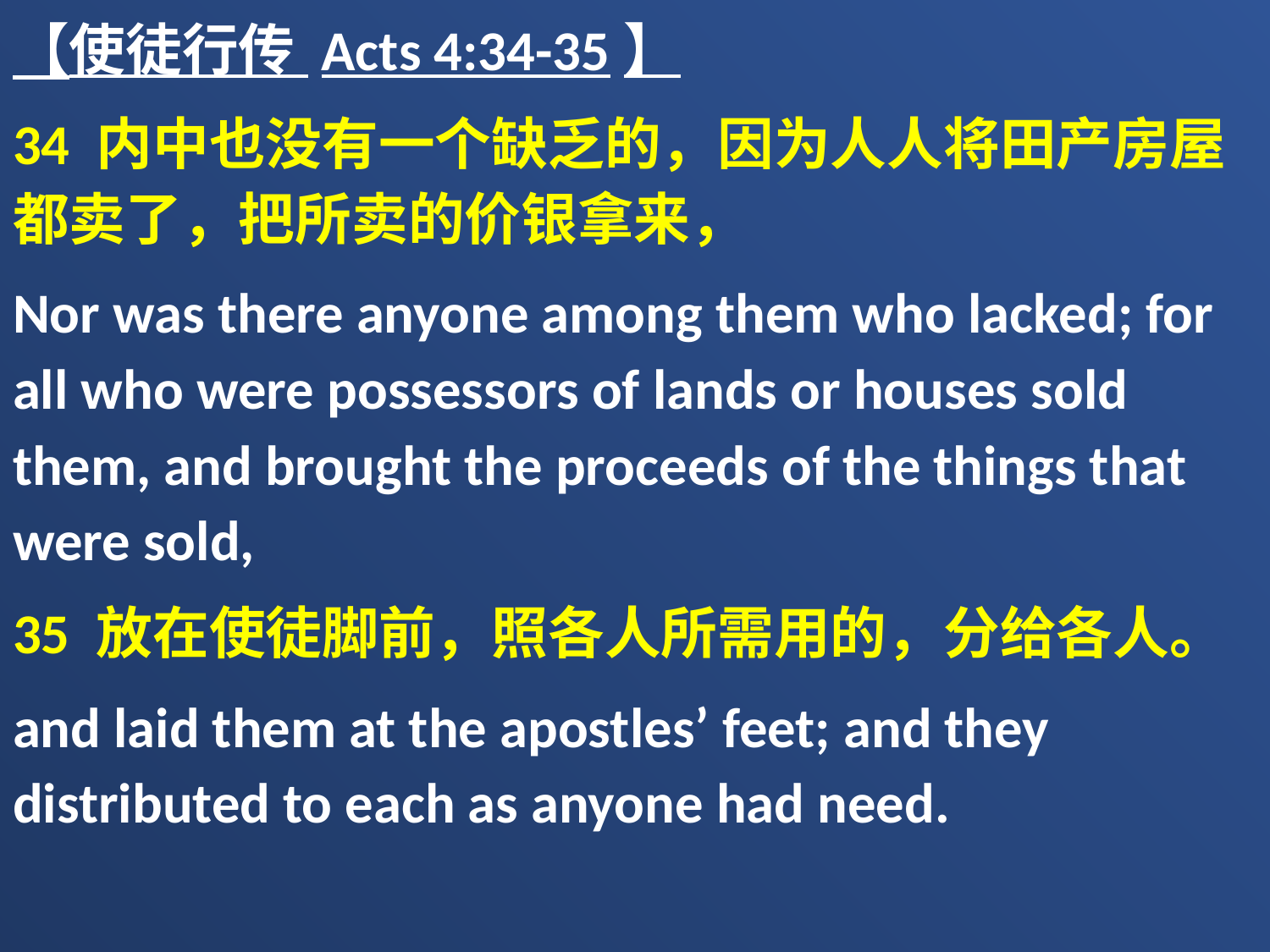

【使徒行传 Acts 4:34-35】
34 内中也没有一个缺乏的，因为人人将田产房屋都卖了，把所卖的价银拿来，
Nor was there anyone among them who lacked; for all who were possessors of lands or houses sold them, and brought the proceeds of the things that were sold,
35 放在使徒脚前，照各人所需用的，分给各人。
and laid them at the apostles’ feet; and they distributed to each as anyone had need.